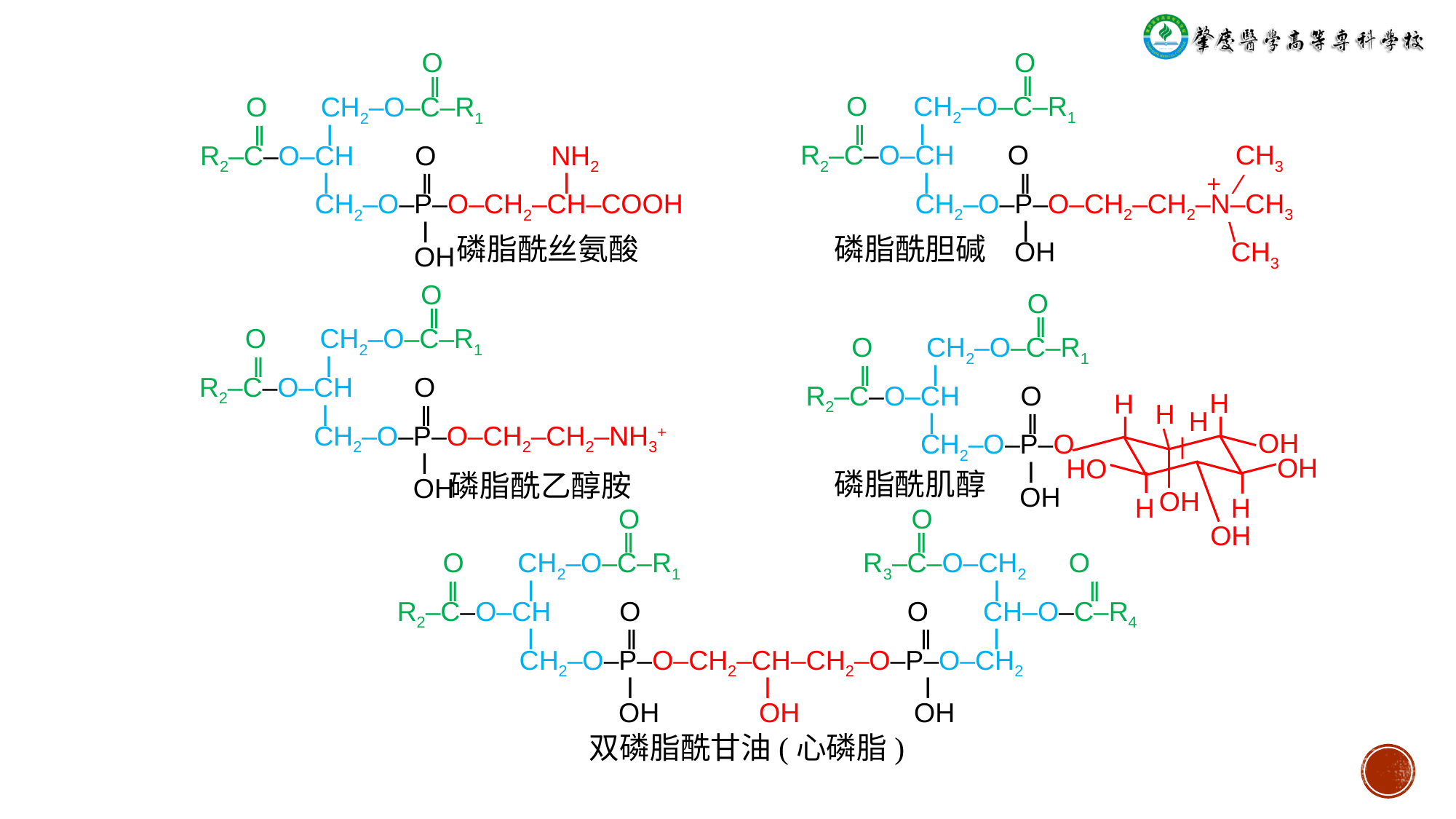

O
                             ǁ
      O      CH2‒O‒C‒R1
       ‖       ⅼ
R2‒C‒O‒CH       O                           CH3
                ⅼ            ‖                           ⁄
               CH2‒O‒P‒O‒CH2‒CH2‒N‒CH3
                             ⅼ                          \
                            OH                       CH3
+
                             O
                              ǁ
      O       CH2‒O‒C‒R1
       ‖        ⅼ
R2‒C‒O‒CH        O               NH2
                ⅼ            ‖                 ⅼ
               CH2‒O‒P‒O‒CH2‒CH‒COOH
                             ⅼ
                            OH
磷脂酰丝氨酸
磷脂酰胆碱
                             O
                              ǁ
      O       CH2‒O‒C‒R1
       ‖        ⅼ
R2‒C‒O‒CH        O
                ⅼ            ‖
               CH2‒O‒P‒O‒CH2‒CH2‒NH3+
                             ⅼ
                            OH
                             O
                              ǁ
      O       CH2‒O‒C‒R1
       ‖        ⅼ
R2‒C‒O‒CH        O
                ⅼ            ‖
               CH2‒O‒P‒O
                             ⅼ
                            OH
H
 ⅼ
H
 ⅼ
H
 \
H
⃒
OH
OH
HO
 ⅼ
H
 ⅼ
H
OH
OH
磷脂酰肌醇
磷脂酰乙醇胺
                             O                                    O
                              ǁ                                     ǁ
      O       CH2‒O‒C‒R1                        R3‒C‒O‒CH2      O
       ‖         ⅼ                                                            ⅼ            ǁ
R2‒C‒O‒CH         O                                   O       CH‒O‒C‒R4
                 ⅼ            ‖                                     ǁ        ⅼ
                CH2‒O‒P‒O‒CH2‒CH‒CH2‒O‒P‒O‒CH2
                              ⅼ                 ⅼ                    ⅼ
                             OH             OH               OH
双磷脂酰甘油(心磷脂)